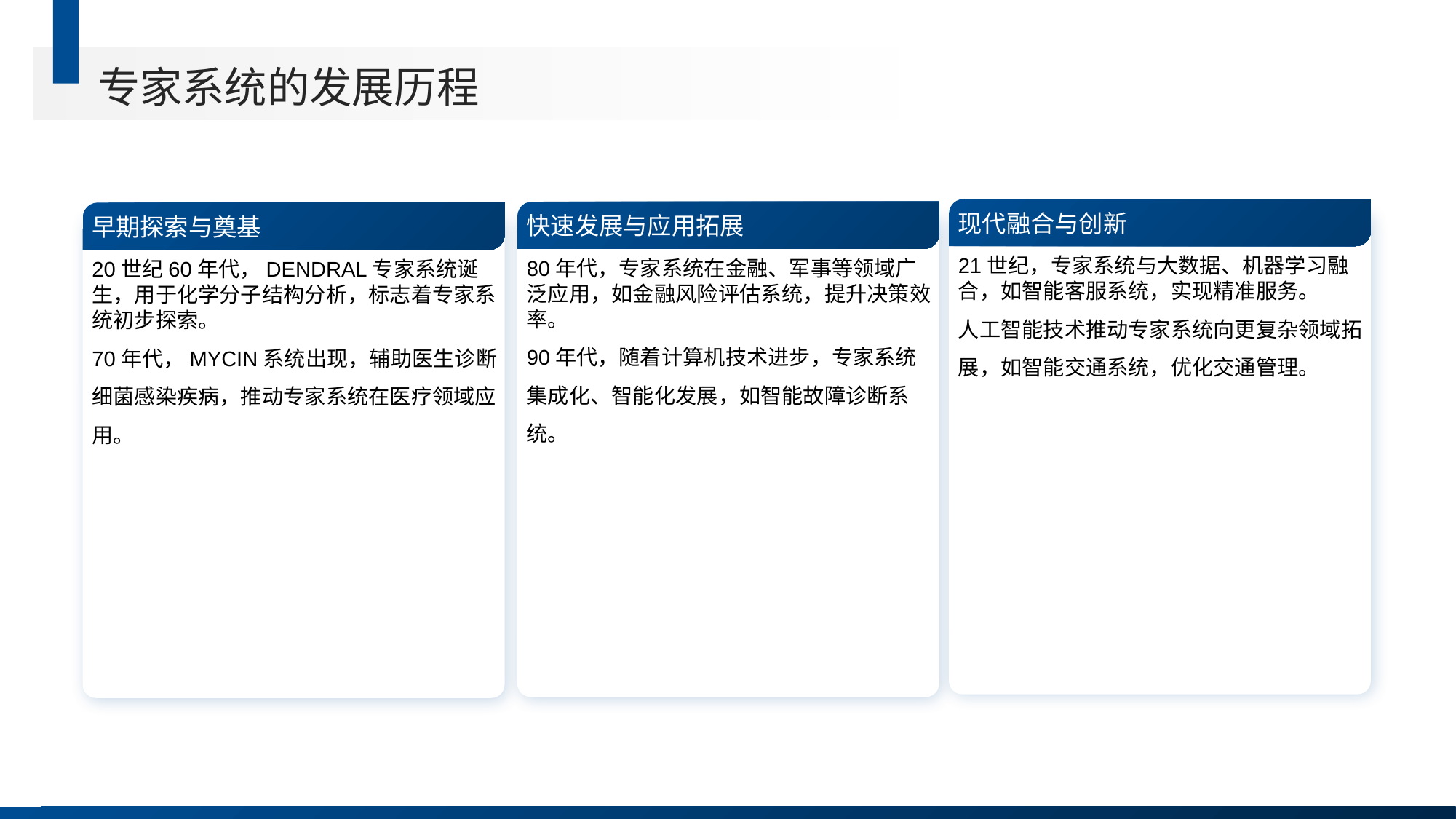

专家系统的发展历程

现代融合与创新
快速发展与应用拓展
早期探索与奠基

21世纪，专家系统与大数据、机器学习融合，如智能客服系统，实现精准服务。
人工智能技术推动专家系统向更复杂领域拓展，如智能交通系统，优化交通管理。
80年代，专家系统在金融、军事等领域广泛应用，如金融风险评估系统，提升决策效率。
90年代，随着计算机技术进步，专家系统集成化、智能化发展，如智能故障诊断系统。
20世纪60年代，DENDRAL专家系统诞生，用于化学分子结构分析，标志着专家系统初步探索。
70年代，MYCIN系统出现，辅助医生诊断细菌感染疾病，推动专家系统在医疗领域应用。